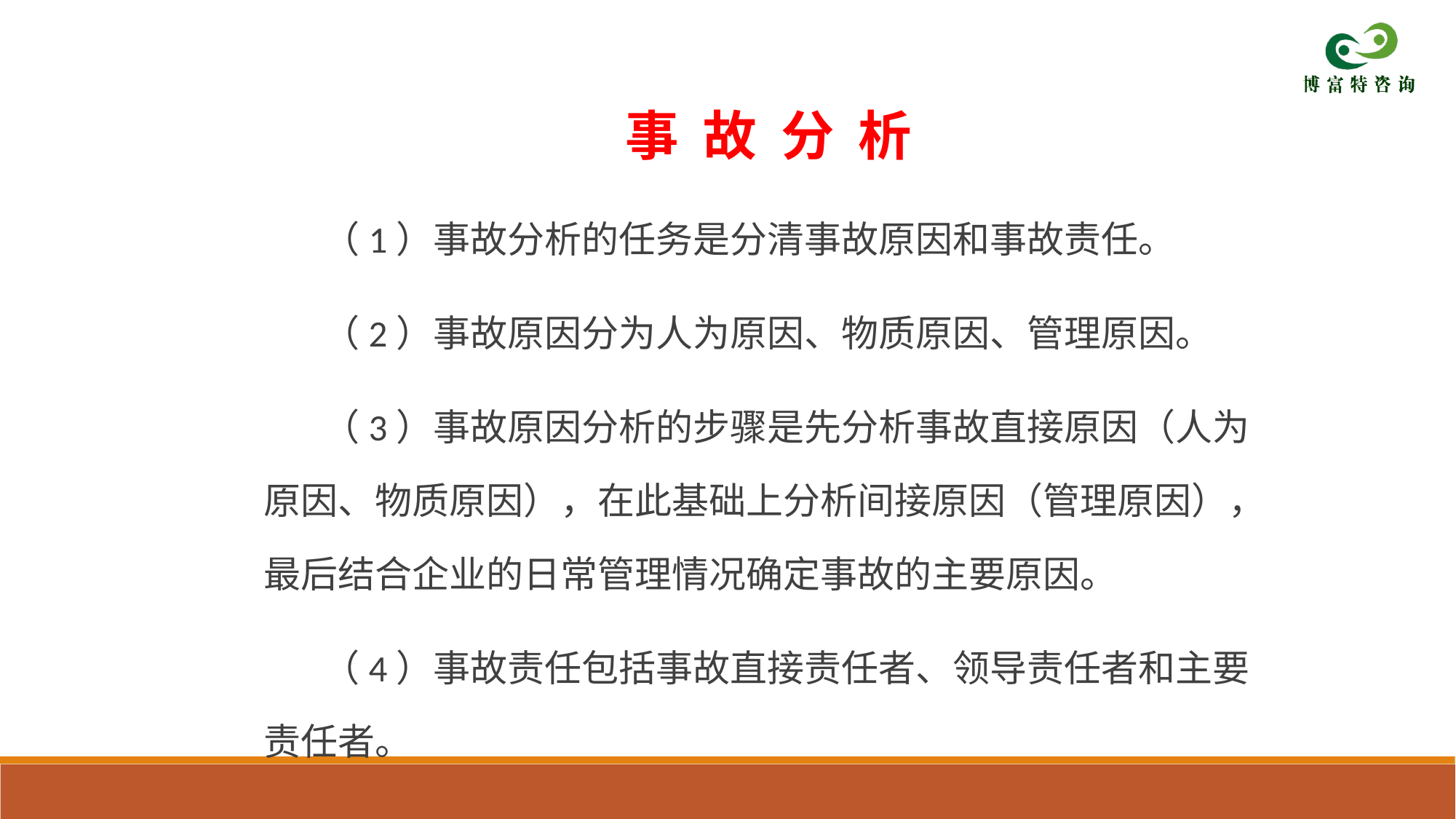

事  故  分  析
      （1）事故分析的任务是分清事故原因和事故责任。
      （2）事故原因分为人为原因、物质原因、管理原因。
      （3）事故原因分析的步骤是先分析事故直接原因（人为原因、物质原因），在此基础上分析间接原因（管理原因），最后结合企业的日常管理情况确定事故的主要原因。
      （4）事故责任包括事故直接责任者、领导责任者和主要责任者。